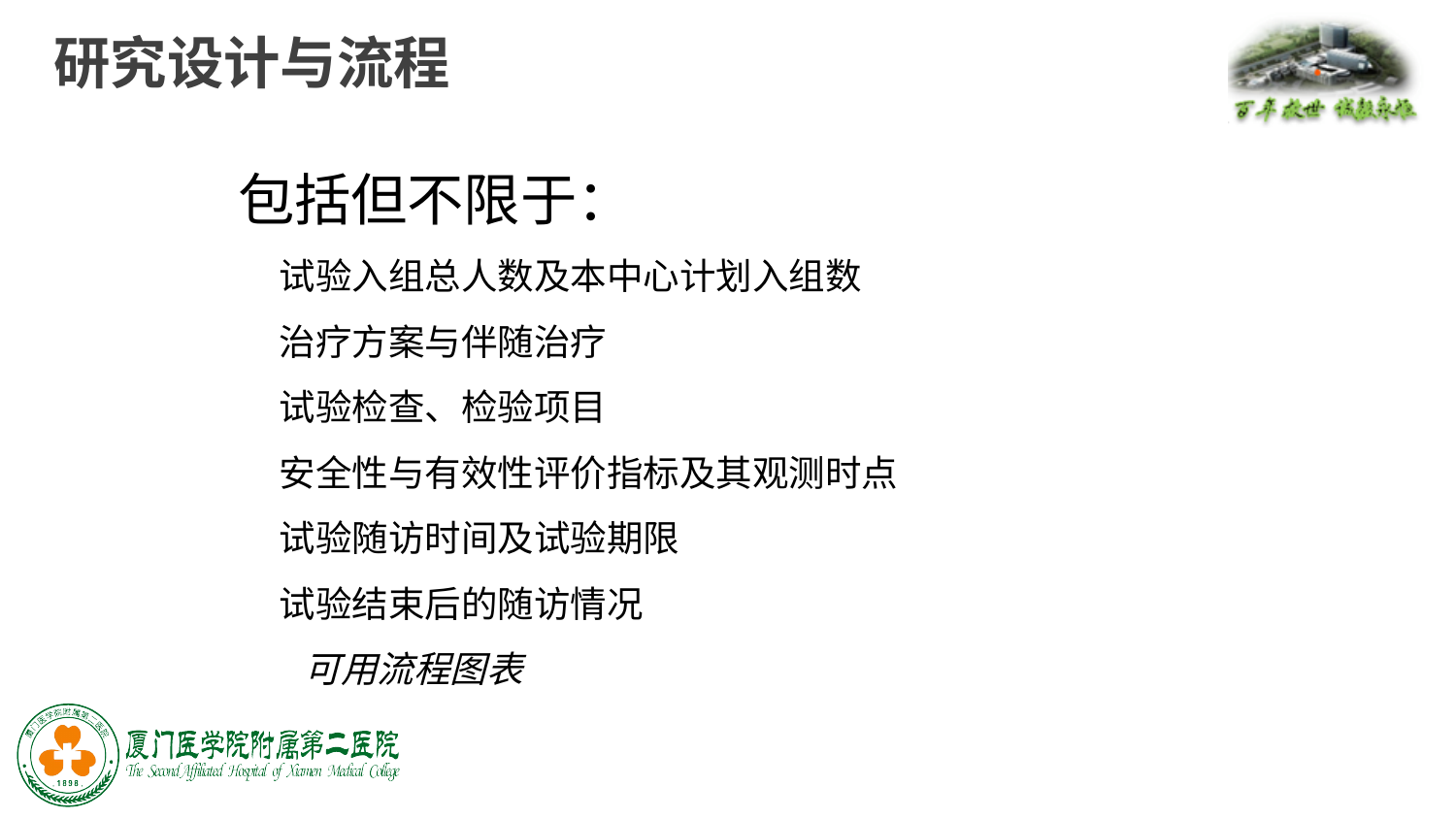

研究设计与流程
包括但不限于：
    试验入组总人数及本中心计划入组数
    治疗方案与伴随治疗
    试验检查、检验项目
    安全性与有效性评价指标及其观测时点
    试验随访时间及试验期限
    试验结束后的随访情况
       可用流程图表